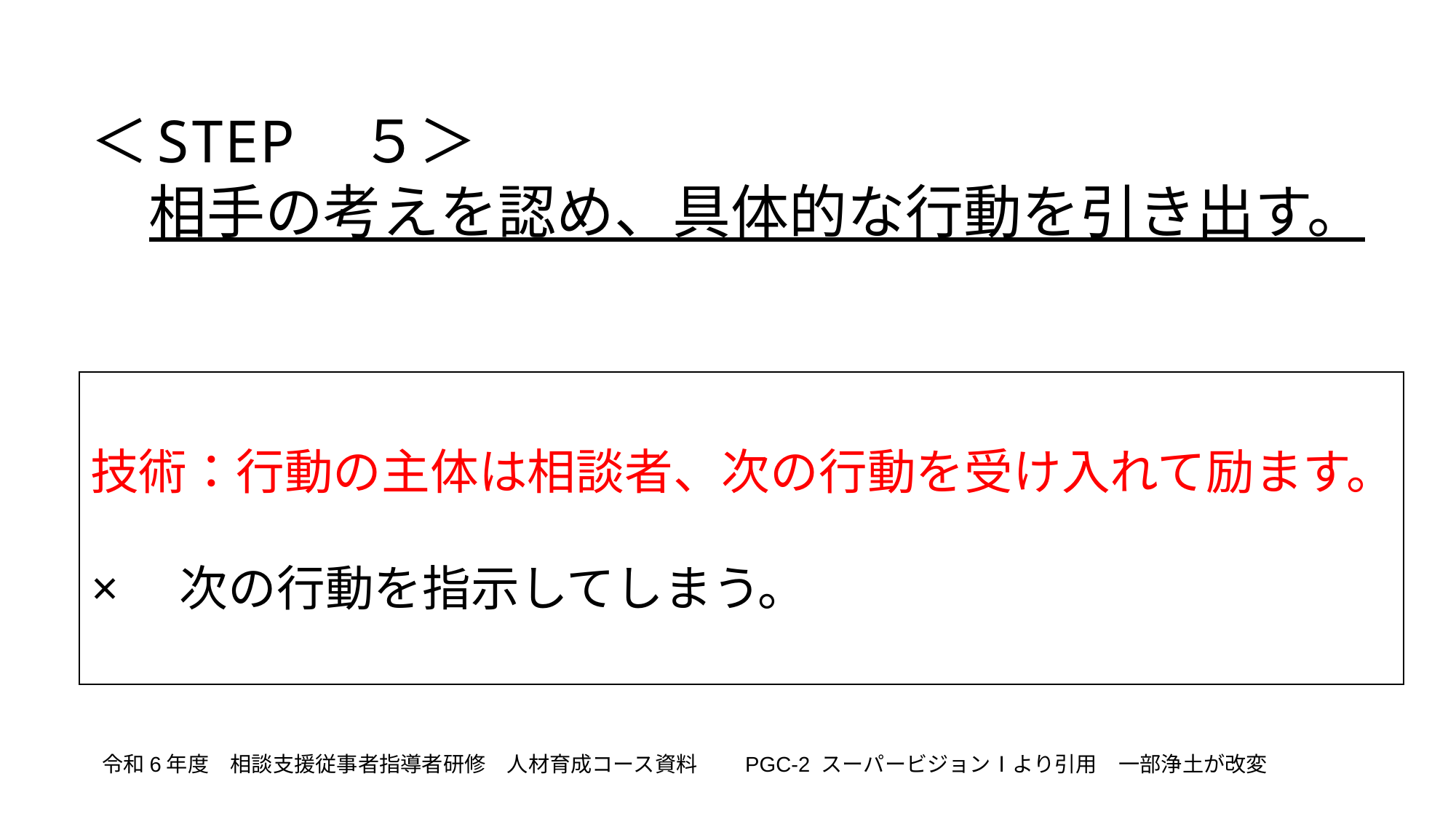

＜STEP　５＞
　相手の考えを認め、具体的な行動を引き出す。
技術：行動の主体は相談者、次の行動を受け入れて励ます。

×　次の行動を指示してしまう。
令和6年度　相談支援従事者指導者研修　人材育成コース資料　　PGC-2 スーパービジョンⅠより引用　一部浄土が改変